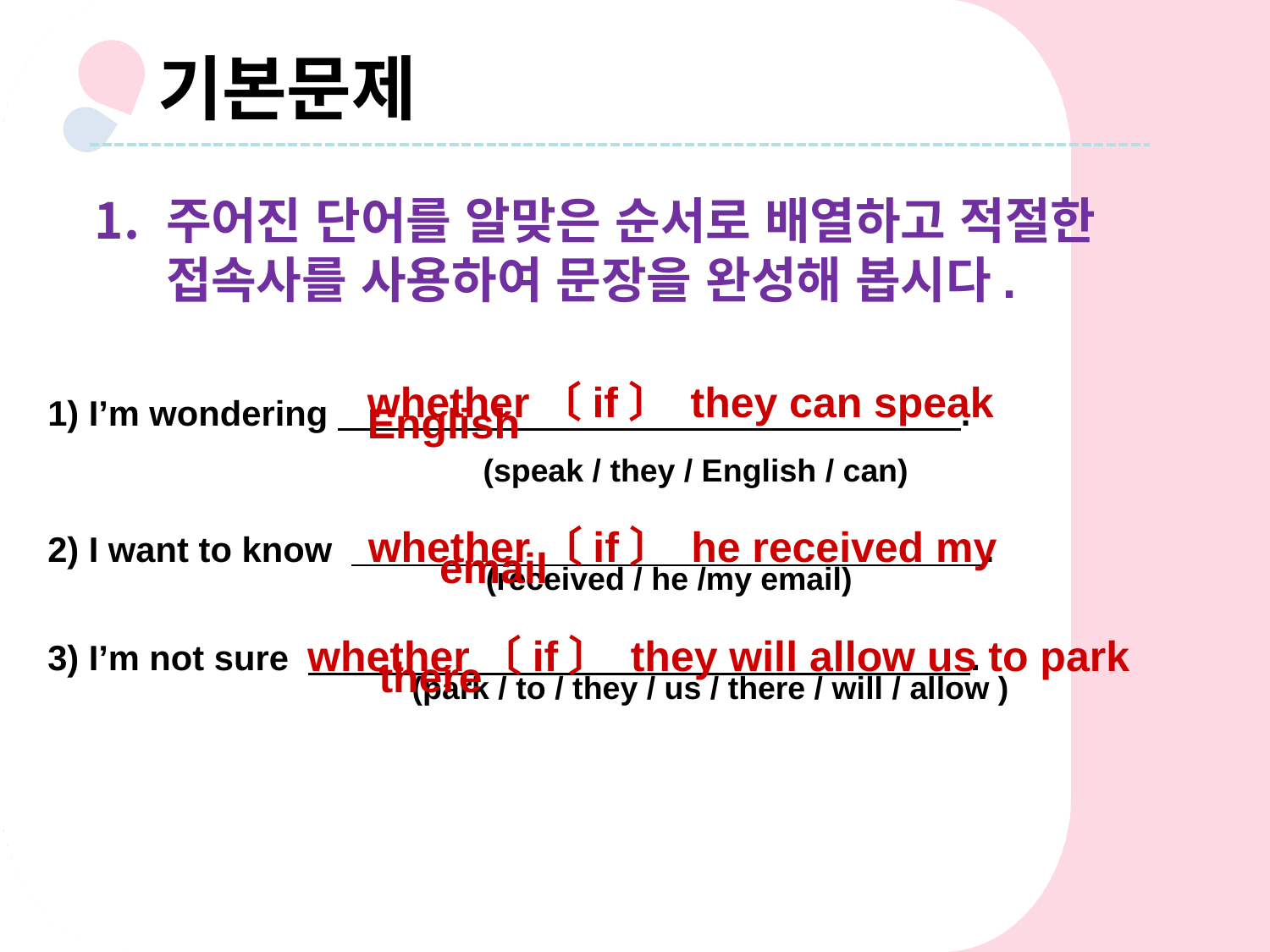

기본문제
주어진 단어를 알맞은 순서로 배열하고 적절한 접속사를 사용하여 문장을 완성해 봅시다.
whether〔if〕 they can speak English
1) I’m wondering                                                                 .

                                                 (speak / they / English / can)

2) I want to know                                                                   .
                                             (received / he /my email)

3) I’m not sure                                                                      .
                                         (park / to / they / us / there / will / allow )
whether〔if〕 he received my email
whether〔if〕 they will allow us to park there